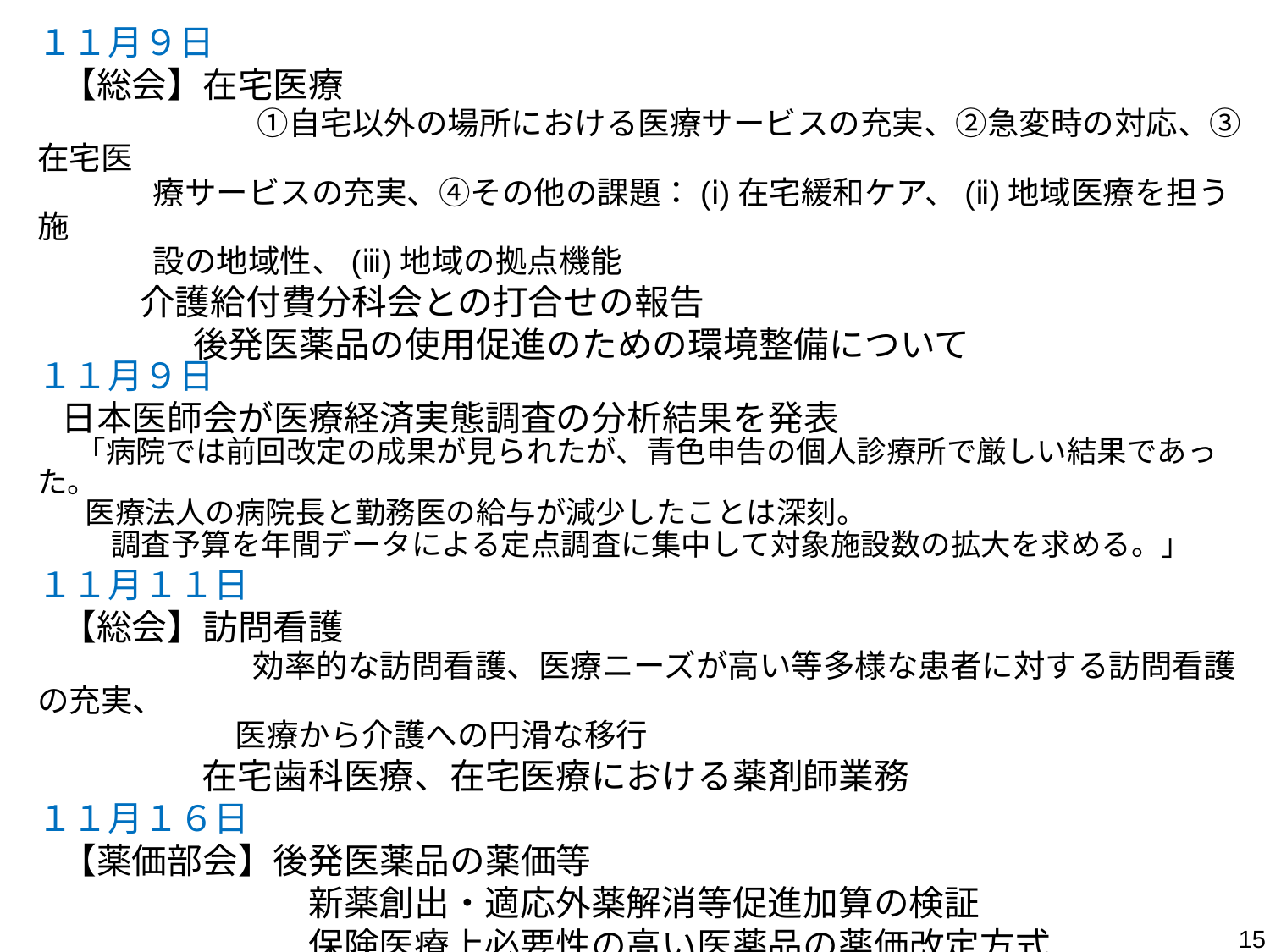

１１月９日
  【総会】在宅医療
　　　　　　 ①自宅以外の場所における医療サービスの充実、②急変時の対応、③在宅医
               療サービスの充実、④その他の課題：(ⅰ)在宅緩和ケア、(ⅱ)地域医療を担う施
               設の地域性、(ⅲ)地域の拠点機能
            介護給付費分科会との打合せの報告
　　　　    後発医薬品の使用促進のための環境整備について
１１月９日
  日本医師会が医療経済実態調査の分析結果を発表
     「病院では前回改定の成果が見られたが、青色申告の個人診療所で厳しい結果であった。
      医療法人の病院長と勤務医の給与が減少したことは深刻。
　　  調査予算を年間データによる定点調査に集中して対象施設数の拡大を求める。」
１１月１１日
  【総会】訪問看護
　　　　　　 効率的な訪問看護、医療ニーズが高い等多様な患者に対する訪問看護の充実、
　　　　　　 医療から介護への円滑な移行
　　　　   在宅歯科医療、在宅医療における薬剤師業務
１１月１６日
  【薬価部会】後発医薬品の薬価等
　　　　　　　   新薬創出・適応外薬解消等促進加算の検証
　　　　　　　   保険医療上必要性の高い医薬品の薬価改定方式
　　　　　　　   市場拡大再算定
　　　　　　　   配合剤の取扱い
15